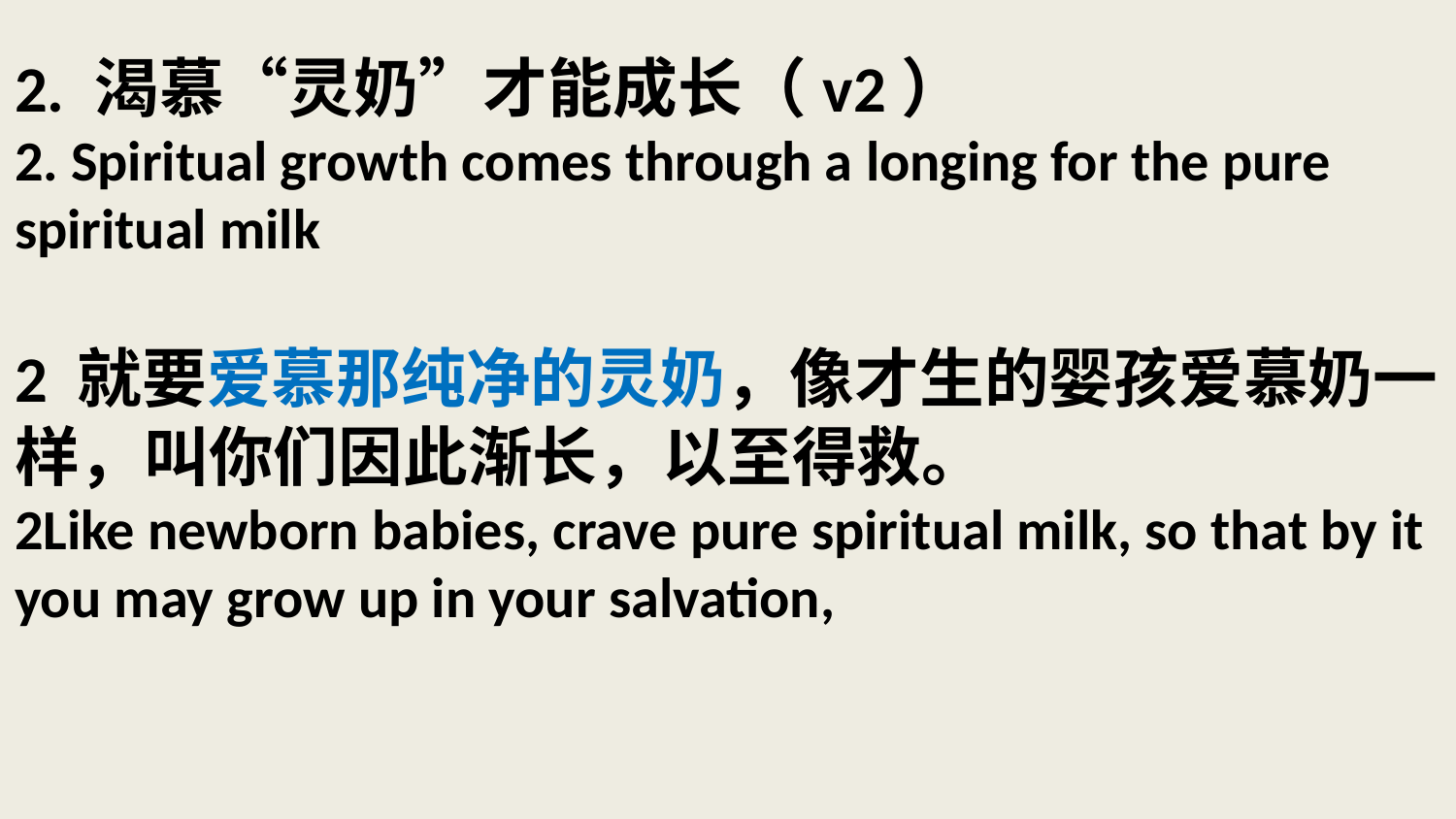

# 2. 渴慕“灵奶”才能成长（v2） 2. Spiritual growth comes through a longing for the pure spiritual milk 2 就要爱慕那纯净的灵奶，像才生的婴孩爱慕奶一样，叫你们因此渐长，以至得救。 2Like newborn babies, crave pure spiritual milk, so that by it you may grow up in your salvation,